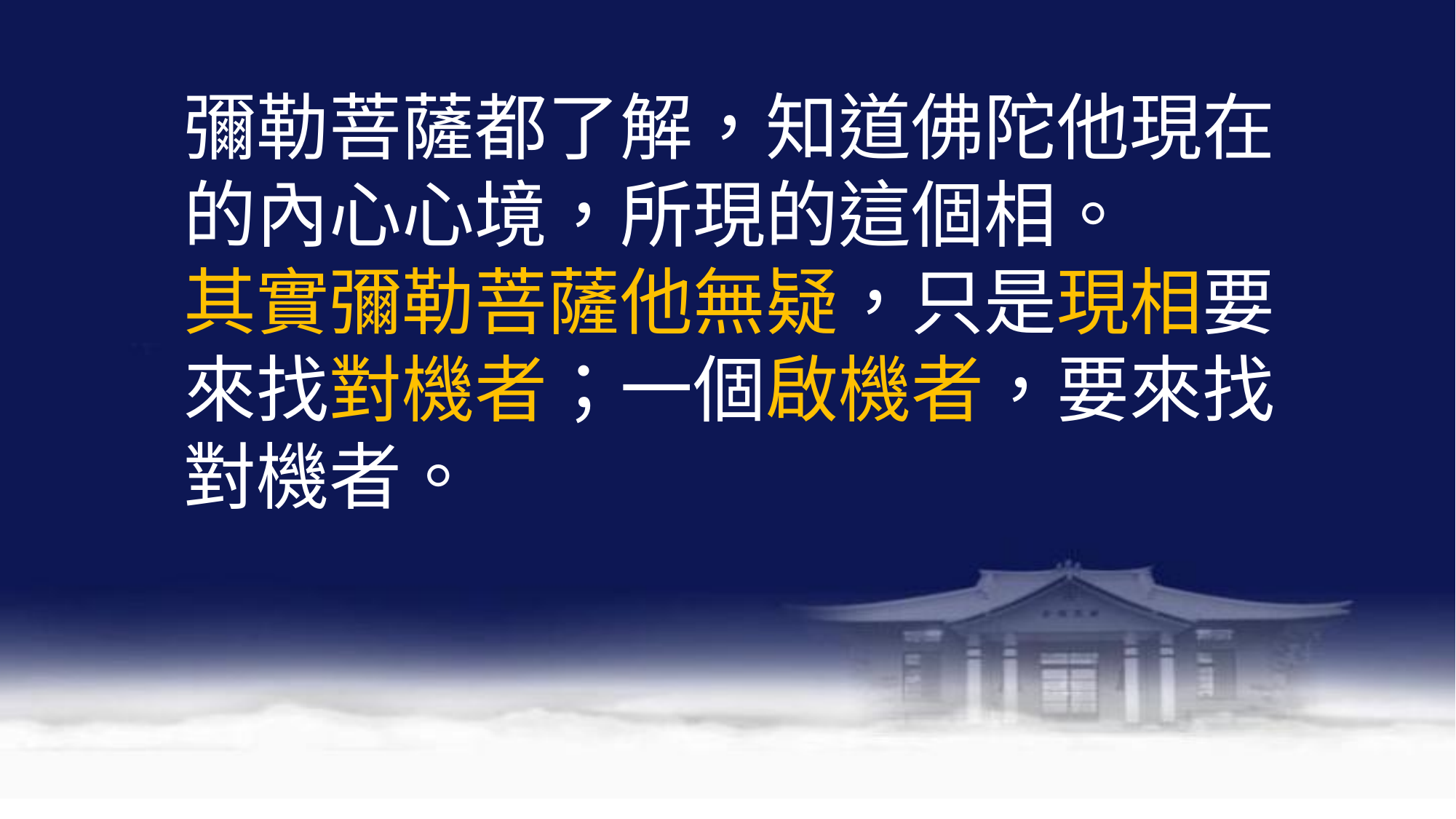

彌勒菩薩都了解，知道佛陀他現在的內心心境，所現的這個相。
其實彌勒菩薩他無疑，只是現相要來找對機者；一個啟機者，要來找對機者。